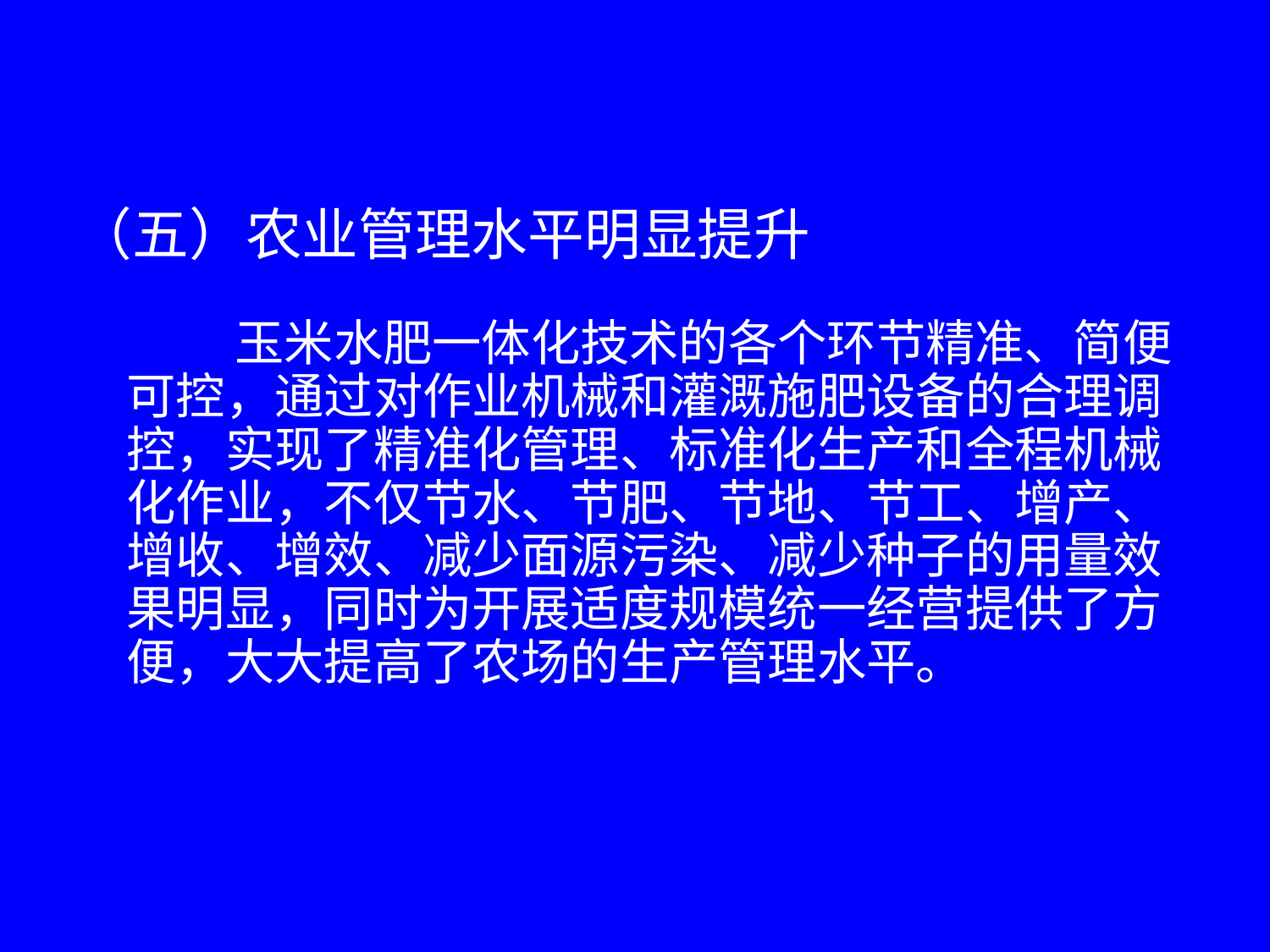

# （五）农业管理水平明显提升
            玉米水肥一体化技术的各个环节精准、简便可控，通过对作业机械和灌溉施肥设备的合理调控，实现了精准化管理、标准化生产和全程机械化作业，不仅节水、节肥、节地、节工、增产、增收、增效、减少面源污染、减少种子的用量效果明显，同时为开展适度规模统一经营提供了方便，大大提高了农场的生产管理水平。